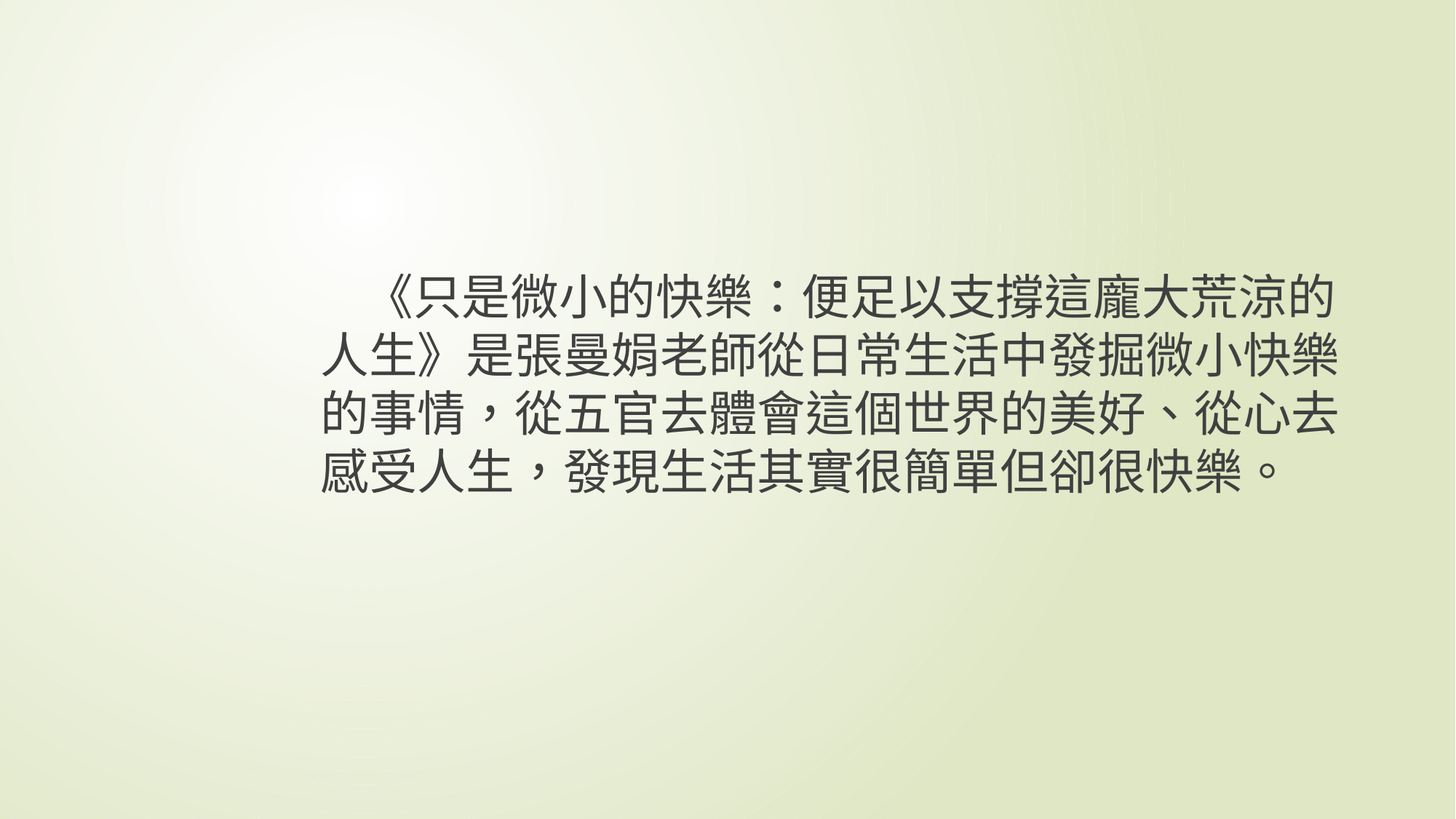

#
   《只是微小的快樂：便足以支撐這龐大荒涼的人生》是張曼娟老師從日常生活中發掘微小快樂的事情，從五官去體會這個世界的美好、從心去感受人生，發現生活其實很簡單但卻很快樂。